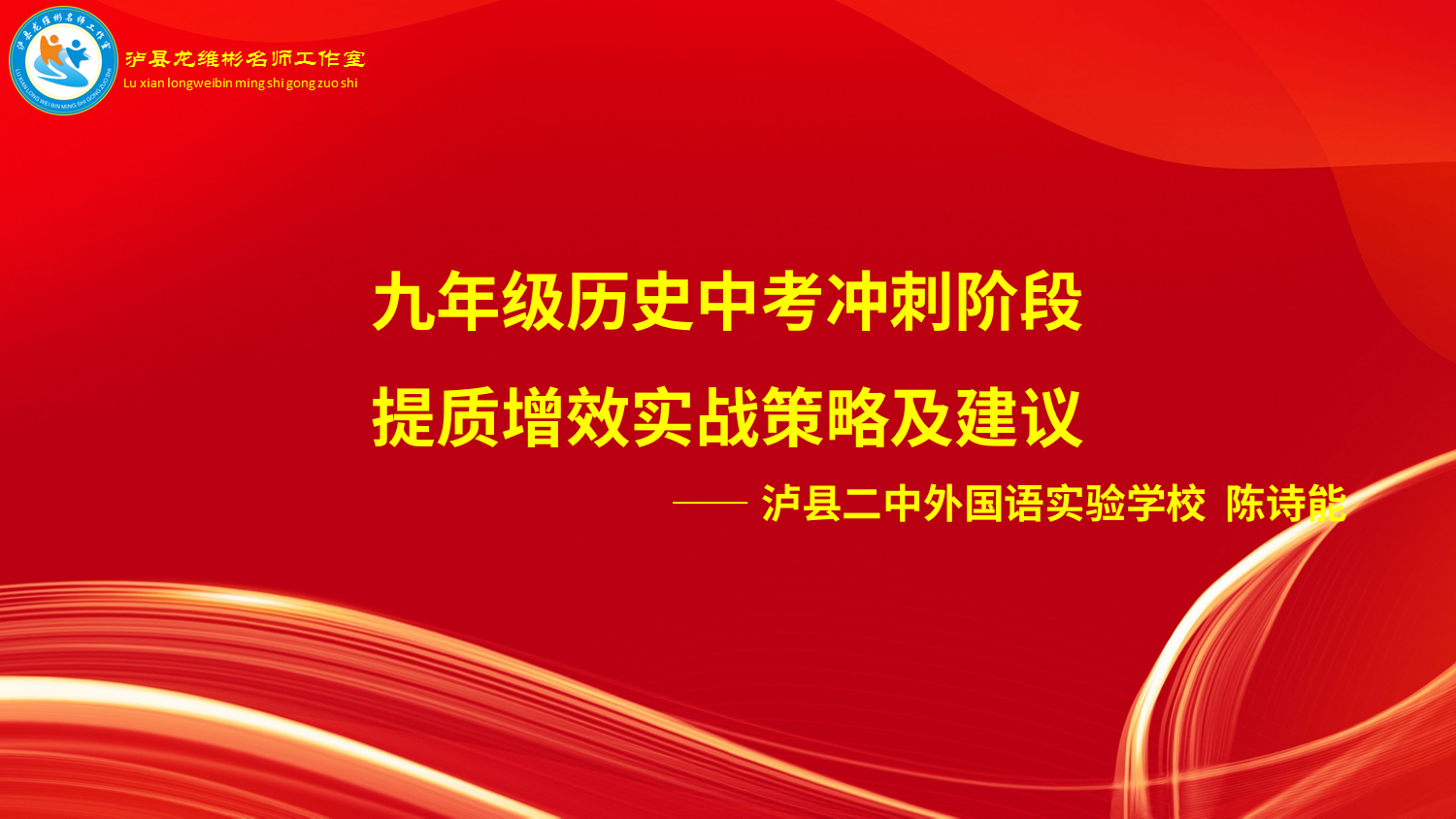

九年级历史中考冲刺阶段
提质增效实战策略及建议
——泸县二中外国语实验学校  陈诗能